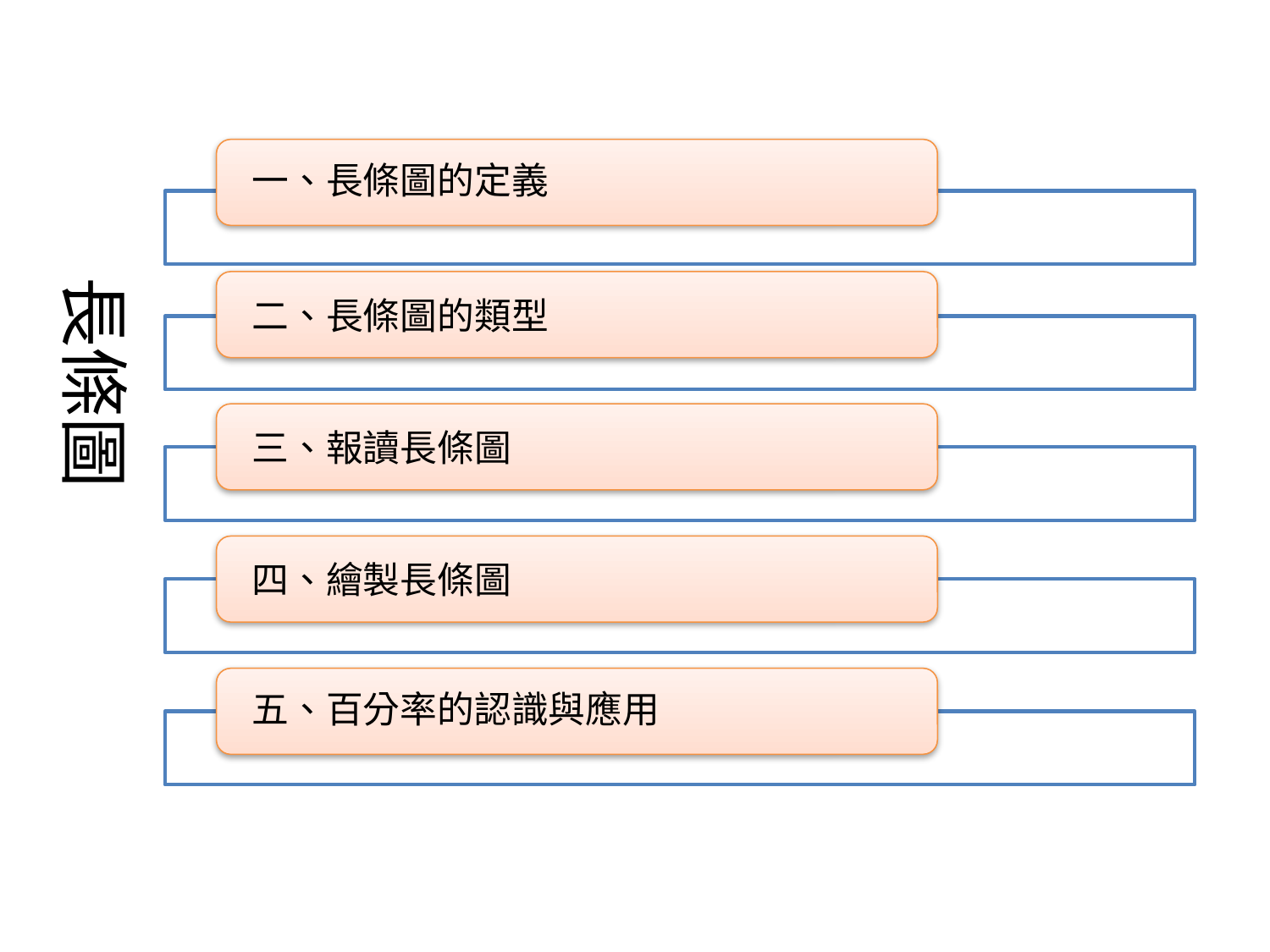

一、長條圖的定義
二、長條圖的類型
三、報讀長條圖
四、繪製長條圖
五、百分率的認識與應用
長條圖